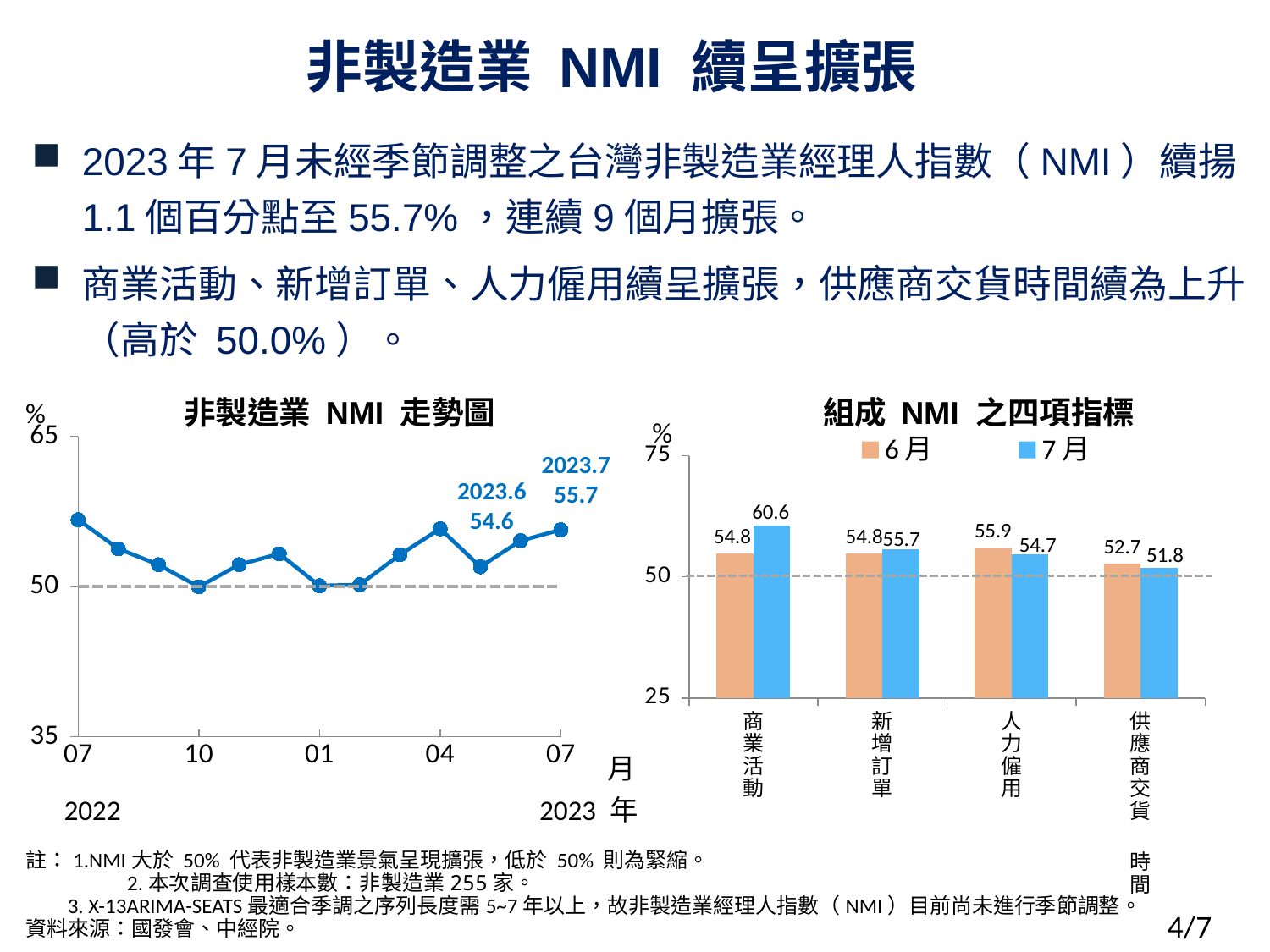

# 非製造業 NMI 續呈擴張
2023年7月未經季節調整之台灣非製造業經理人指數（NMI）續揚1.1個百分點至55.7%，連續9個月擴張。
商業活動、新增訂單、人力僱用續呈擴張，供應商交貨時間續為上升（高於 50.0%）。
非製造業 NMI 走勢圖
組成 NMI 之四項指標
%
%

### Chart

| Category | NMI | 欄1 |
|---|---|---|
| 44743 | 56.7 | 50.0 |
| 44774 | 53.8 | 50.0 |
| 44805 | 52.2 | 50.0 |
| 44835 | 50.0 | 50.0 |
| 44866 | 52.2 | 50.0 |
| 44896 | 53.3 | 50.0 |
| 44927 | 50.1 | 50.0 |
| 44958 | 50.2 | 50.0 |
| 44986 | 53.2 | 50.0 |
| 45017 | 55.8 | 50.0 |
| 45047 | 52.0 | 50.0 |
| 45078 | 54.6 | 50.0 |
| 45108 | 55.7 | 50.0 |

### Chart

| Category | 6月 | 7月 |
|---|---|---|
| 商業活動 | 54.8 | 60.6 |
| 新增訂單 | 54.8 | 55.7 |
| 人力僱用 | 55.9 | 54.7 |
| 供應商交貨
時間 | 52.7 | 51.8 |
2023.7
55.7
2023.6
54.6
月
  2022                                                                  2023 年
註：1.NMI大於 50% 代表非製造業景氣呈現擴張，低於 50% 則為緊縮。
        2.本次調查使用樣本數：非製造業255家。
3. X-13ARIMA-SEATS最適合季調之序列長度需5~7年以上，故非製造業經理人指數（NMI）目前尚未進行季節調整。
資料來源：國發會、中經院。